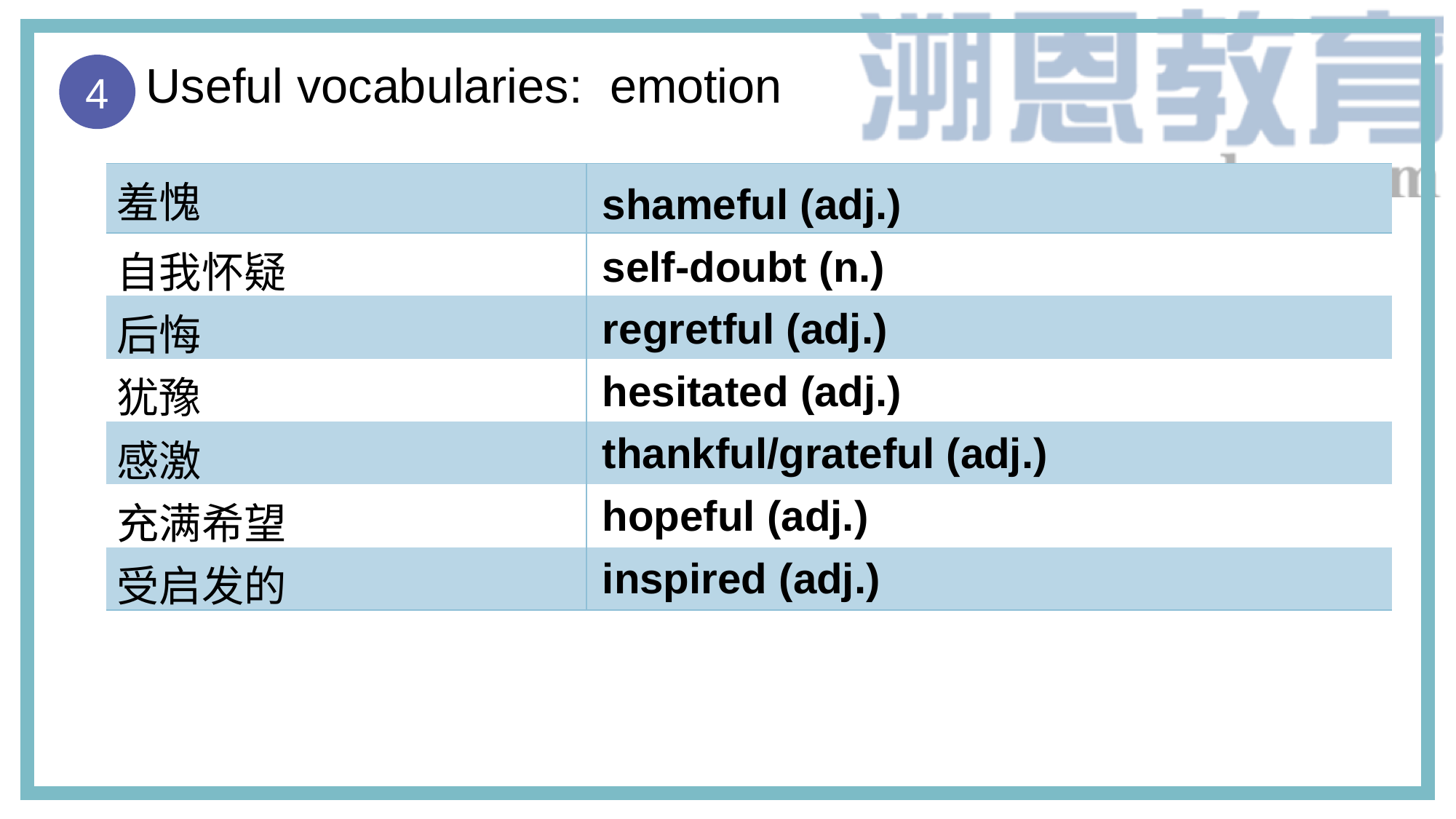

Useful vocabularies:  emotion
4
| 羞愧 |  |
| --- | --- |
| 自我怀疑 |  |
| 后悔 |  |
| 犹豫 |  |
| 感激 |  |
| 充满希望 |  |
| 受启发的 |  |
shameful (adj.)
self-doubt (n.)
regretful (adj.)

hesitated (adj.)

thankful/grateful (adj.)

hopeful (adj.)

inspired (adj.)